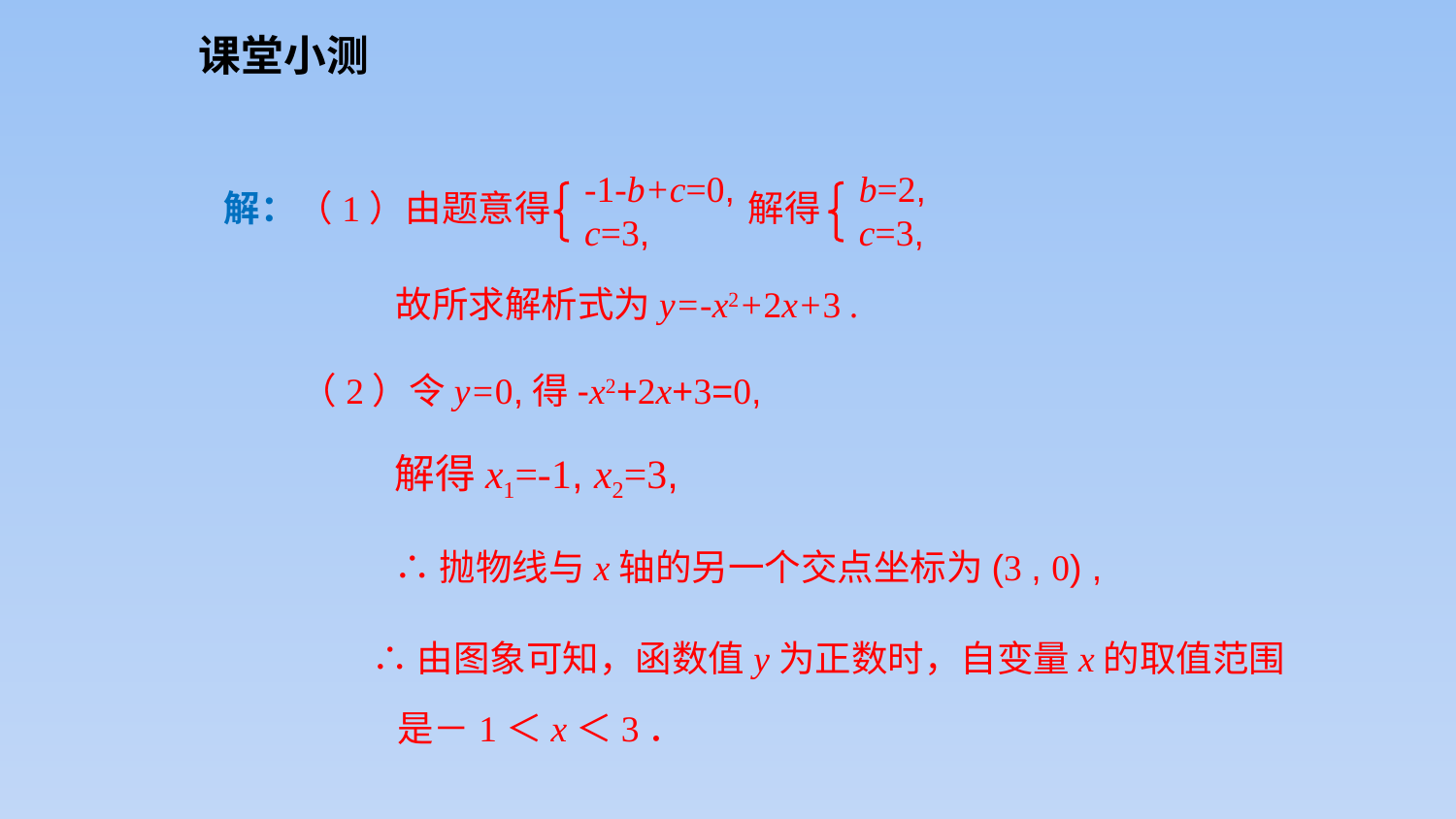

课堂小测
-1-b+c=0,
c=3,

b=2,
c=3,

解：（1）由题意得
解得
故所求解析式为y=-x2+2x+3 .
（2）令y=0,得-x2+2x+3=0,
解得x1=-1, x2=3,
∴抛物线与x轴的另一个交点坐标为(3 , 0) ,
∴由图象可知，函数值y为正数时，自变量x的取值范围
  是－1＜x＜3．